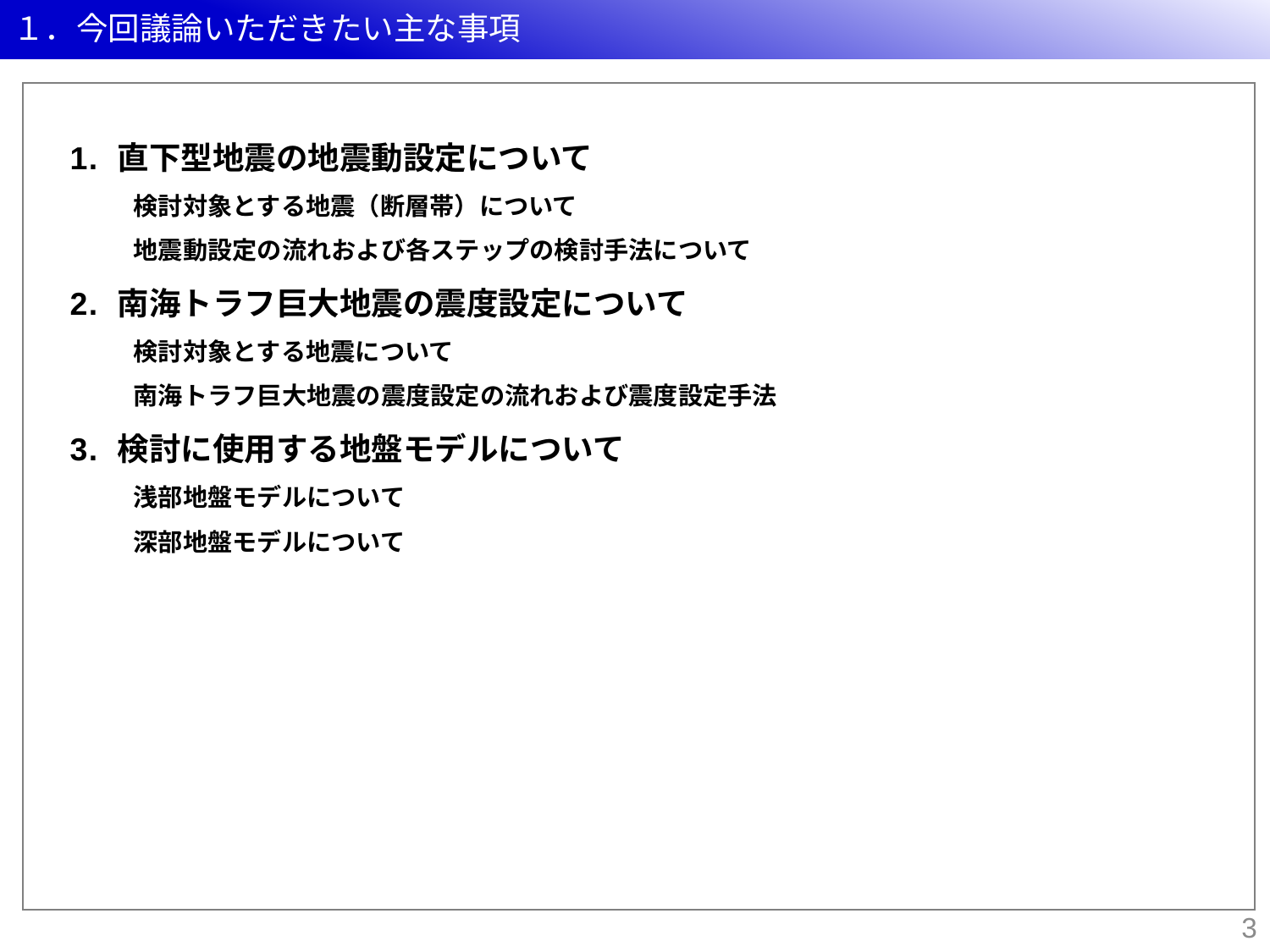

１．今回議論いただきたい主な事項

直下型地震の地震動設定について
検討対象とする地震（断層帯）について
地震動設定の流れおよび各ステップの検討手法について
南海トラフ巨大地震の震度設定について
検討対象とする地震について
南海トラフ巨大地震の震度設定の流れおよび震度設定手法
検討に使用する地盤モデルについて
浅部地盤モデルについて
深部地盤モデルについて
3